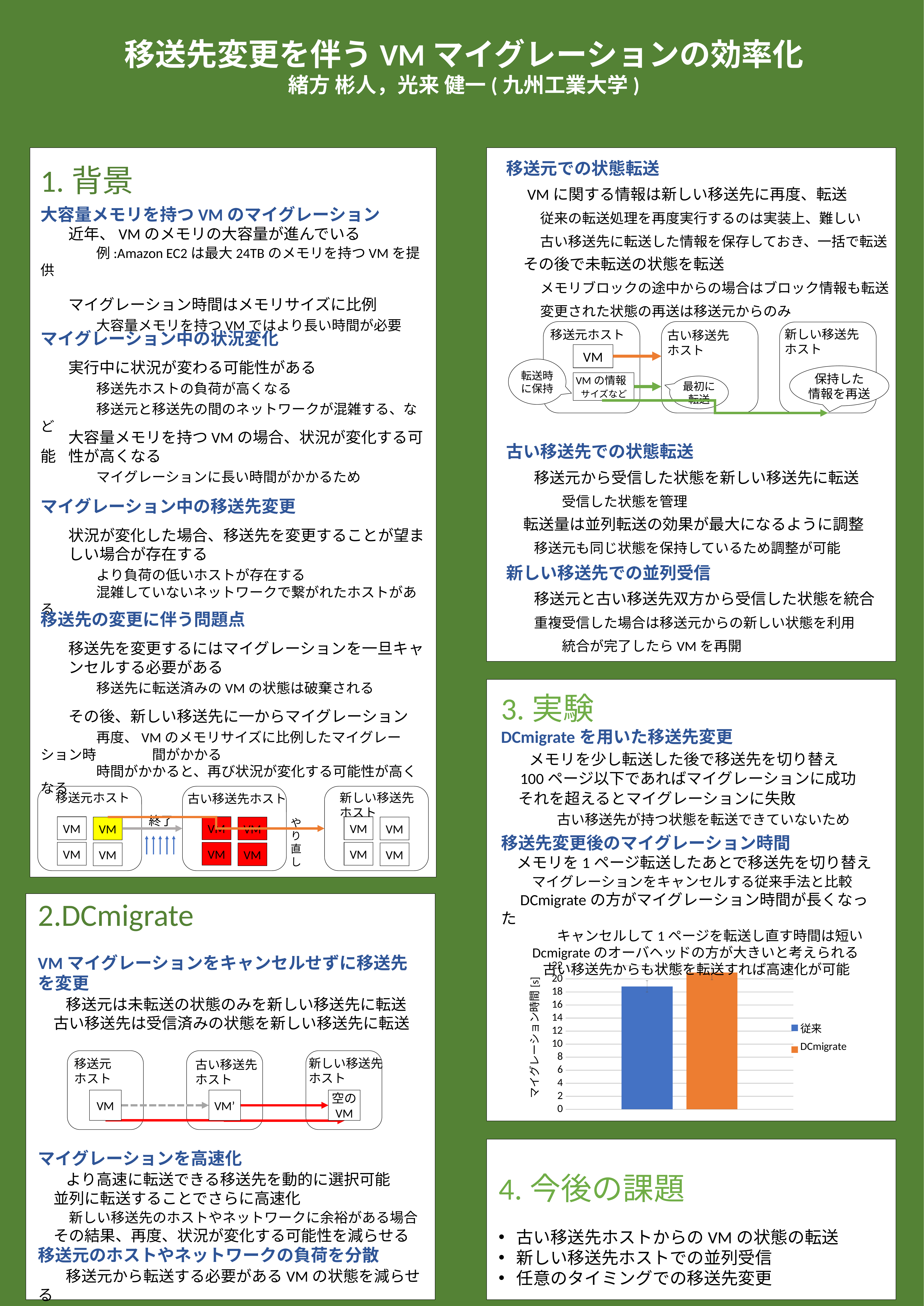

移送先変更を伴うVMマイグレーションの効率化
緒方 彬人，光来 健一(九州工業大学)

1.背景
大容量メモリを持つVMのマイグレーション
	近年、VMのメモリの大容量が進んでいる
		例:Amazon EC2は最大24TBのメモリを持つVMを提供
	マイグレーション時間はメモリサイズに比例
		大容量メモリを持つVMではより長い時間が必要
マイグレーション中の状況変化
	実行中に状況が変わる可能性がある
		移送先ホストの負荷が高くなる
		移送元と移送先の間のネットワークが混雑する、など
	大容量メモリを持つVMの場合、状況が変化する可能	性が高くなる
		マイグレーションに長い時間がかかるため
マイグレーション中の移送先変更
	状況が変化した場合、移送先を変更することが望ま	しい場合が存在する
		より負荷の低いホストが存在する
		混雑していないネットワークで繋がれたホストがある
移送先の変更に伴う問題点
	移送先を変更するにはマイグレーションを一旦キャ	ンセルする必要がある
		移送先に転送済みのVMの状態は破棄される
	その後、新しい移送先に一からマイグレーション
		再度、VMのメモリサイズに比例したマイグレーション時		間がかかる
		時間がかかると、再び状況が変化する可能性が高くなる

移送元ホスト
VM
VM
VM
VM

新しい移送先ホスト
VM
VM
VM
VM
古い移送先ホスト
終了
やり直し
VM
VM
VM
VM

移送元での状態転送
　VMに関する情報は新しい移送先に再度、転送
　　従来の転送処理を再度実行するのは実装上、難しい
　　古い移送先に転送した情報を保存しておき、一括で転送
　その後で未転送の状態を転送
　　メモリブロックの途中からの場合はブロック情報も転送
　　変更された状態の再送は移送元からのみ

新しい移送先ホスト
移送元ホスト
古い移送先
ホスト

VM
転送時に保持
保持した
情報を再送
VMの情報
 サイズなど
最初に転送

古い移送先での状態転送
	移送元から受信した状態を新しい移送先に転送
		受信した状態を管理
　転送量は並列転送の効果が最大になるように調整
　	移送元も同じ状態を保持しているため調整が可能
新しい移送先での並列受信
	移送元と古い移送先双方から受信した状態を統合
　	重複受信した場合は移送元からの新しい状態を利用
		統合が完了したらVMを再開

3.実験
DCmigrateを用いた移送先変更
	メモリを少し転送した後で移送先を切り替え
　100ページ以下であればマイグレーションに成功
　それを超えるとマイグレーションに失敗
		古い移送先が持つ状態を転送できていないため
移送先変更後のマイグレーション時間
　メモリを1ページ転送したあとで移送先を切り替え
　　マイグレーションをキャンセルする従来手法と比較
　DCmigrateの方がマイグレーション時間が長くなった
		キャンセルして1ページを転送し直す時間は短い
　　Dcmigrateのオーバヘッドの方が大きいと考えられる
	　古い移送先からも状態を転送すれば高速化が可能

### Chart

| Category |  |  |
|---|---|---|
2.DCmigrate
VMマイグレーションをキャンセルせずに移送先を変更
	移送元は未転送の状態のみを新しい移送先に転送
　古い移送先は受信済みの状態を新しい移送先に転送

新しい移送先ホスト
移送元
ホスト
古い移送先ホスト

VM
VM’
空の
VM
マイグレーションを高速化
	より高速に転送できる移送先を動的に選択可能
　並列に転送することでさらに高速化
　　新しい移送先のホストやネットワークに余裕がある場合
　その結果、再度、状況が変化する可能性を減らせる
移送元のホストやネットワークの負荷を分散
	移送元から転送する必要があるVMの状態を減らせる

4.今後の課題

古い移送先ホストからのVMの状態の転送
新しい移送先ホストでの並列受信
任意のタイミングでの移送先変更